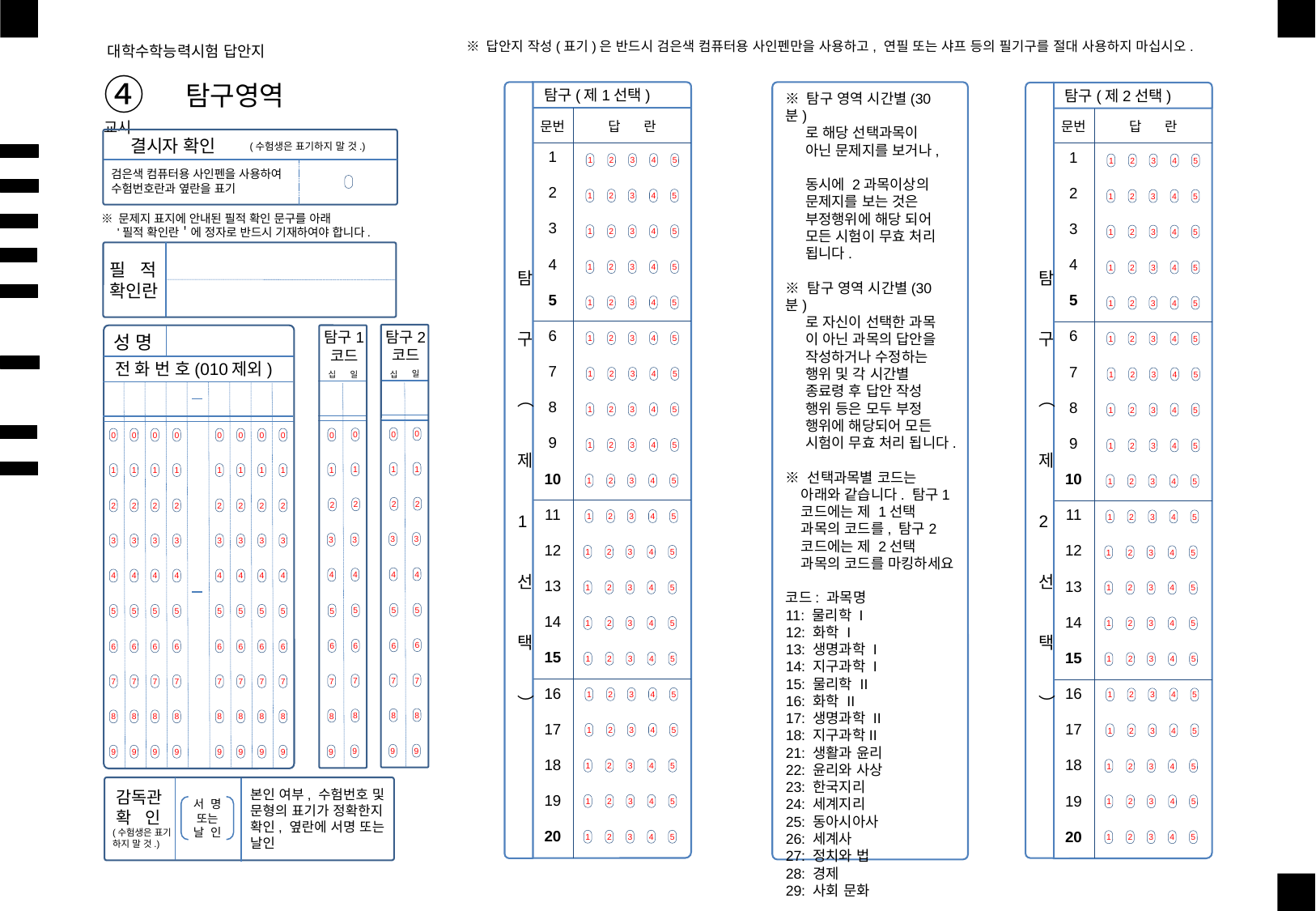

※ 답안지 작성(표기)은 반드시 검은색 컴퓨터용 사인펜만을 사용하고, 연필 또는 샤프 등의 필기구를 절대 사용하지 마십시오.
대학수학능력시험 답안지
④ 교시
탐구영역
※ 탐구 영역 시간별(30분)
    로 해당 선택과목이
    아닌 문제지를 보거나,
    동시에 2과목이상의
    문제지를 보는 것은
    부정행위에 해당 되어
    모든 시험이 무효 처리
    됩니다.

※ 탐구 영역 시간별(30분)
    로 자신이 선택한 과목
    이 아닌 과목의 답안을
    작성하거나 수정하는
    행위 및 각 시간별
    종료령 후 답안 작성
    행위 등은 모두 부정
    행위에 해당되어 모든
    시험이 무효 처리 됩니다.

※ 선택과목별 코드는 아래와 같습니다. 탐구1코드에는 제 1선택 과목의 코드를, 탐구2 코드에는 제 2선택 과목의 코드를 마킹하세요

코드: 과목명
11: 물리학 I
12: 화학 I
13: 생명과학 I
14: 지구과학 I
15: 물리학 II
16: 화학 II
17: 생명과학 II
18: 지구과학II
21: 생활과 윤리
22: 윤리와 사상
23: 한국지리
24: 세계지리
25: 동아시아사
26: 세계사
27: 정치와 법
28: 경제
29: 사회 문화

탐구(제1선택)
탐구(제2선택)
| 문번 | 답 란 |
| --- | --- |
| 1 |  |
| 2 |  |
| 3 |  |
| 4 |  |
| 5 |  |
| 6 |  |
| 7 |  |
| 8 |  |
| 9 |  |
| 10 |  |
| 11 |  |
| 12 |  |
| 13 |  |
| 14 |  |
| 15 |  |
| 16 |  |
| 17 |  |
| 18 |  |
| 19 |  |
| 20 |  |
| 문번 | 답 란 |
| --- | --- |
| 1 |  |
| 2 |  |
| 3 |  |
| 4 |  |
| 5 |  |
| 6 |  |
| 7 |  |
| 8 |  |
| 9 |  |
| 10 |  |
| 11 |  |
| 12 |  |
| 13 |  |
| 14 |  |
| 15 |  |
| 16 |  |
| 17 |  |
| 18 |  |
| 19 |  |
| 20 |  |
결시자 확인

(수험생은 표기하지 말 것.)

1
2
3
4
5
1
2
3
4
5
1
2
3
4
5
1
2
3
4
5
1
2
3
4
5
1
2
3
4
5
1
2
3
4
5
1
2
3
4
5
1
2
3
4
5
1
2
3
4
5
1
2
3
4
5
1
2
3
4
5
1
2
3
4
5
1
2
3
4
5
1
2
3
4
5
1
2
3
4
5
1
2
3
4
5
1
2
3
4
5
1
2
3
4
5
1
2
3
4
5
1
2
3
4
5
1
2
3
4
5
1
2
3
4
5
1
2
3
4
5
1
2
3
4
5
1
2
3
4
5
1
2
3
4
5
1
2
3
4
5
1
2
3
4
5
1
2
3
4
5
1
2
3
4
5
1
2
3
4
5
1
2
3
4
5
1
2
3
4
5
1
2
3
4
5
1
2
3
4
5
1
2
3
4
5
1
2
3
4
5
1
2
3
4
5
1
2
3
4
5
검은색 컴퓨터용 사인펜을 사용하여 수험번호란과 옆란을 표기

※ 문제지 표지에 안내된 필적 확인 문구를 아래
    '필적 확인란＇에 정자로 반드시 기재하여야 합니다.

필   적
확인란

탐구2
코드
탐구1
코드

성 명

전 화 번 호(010제외)

일
십
일
십

0
0
0
0
0
1
2
3
4
5
6
7
8
9
0
1
2
3
4
5
6
7
8
9
0
1
2
3
4
5
6
7
8
9
0
1
2
3
4
5
6
7
8
9
0
1
2
3
4
5
6
7
8
9
0
1
2
3
4
5
6
7
8
9
0
1
2
3
4
5
6
7
8
9
0
1
2
3
4
5
6
7
8
9
탐구
︵
제1선택
︶
탐구
︵
제2선택
︶

1
1
1
1
2
2
2
2
3
3
3
3
4
4
4
4
5
5
5
5
6
6
6
6
7
7
7
7
8
8
8
8
9
9
9
9

본인 여부, 수험번호 및
문형의 표기가 정확한지
확인, 옆란에 서명 또는
날인
감독관
확   인
서  명
또는
날  인
(수험생은 표기
하지 말 것.)